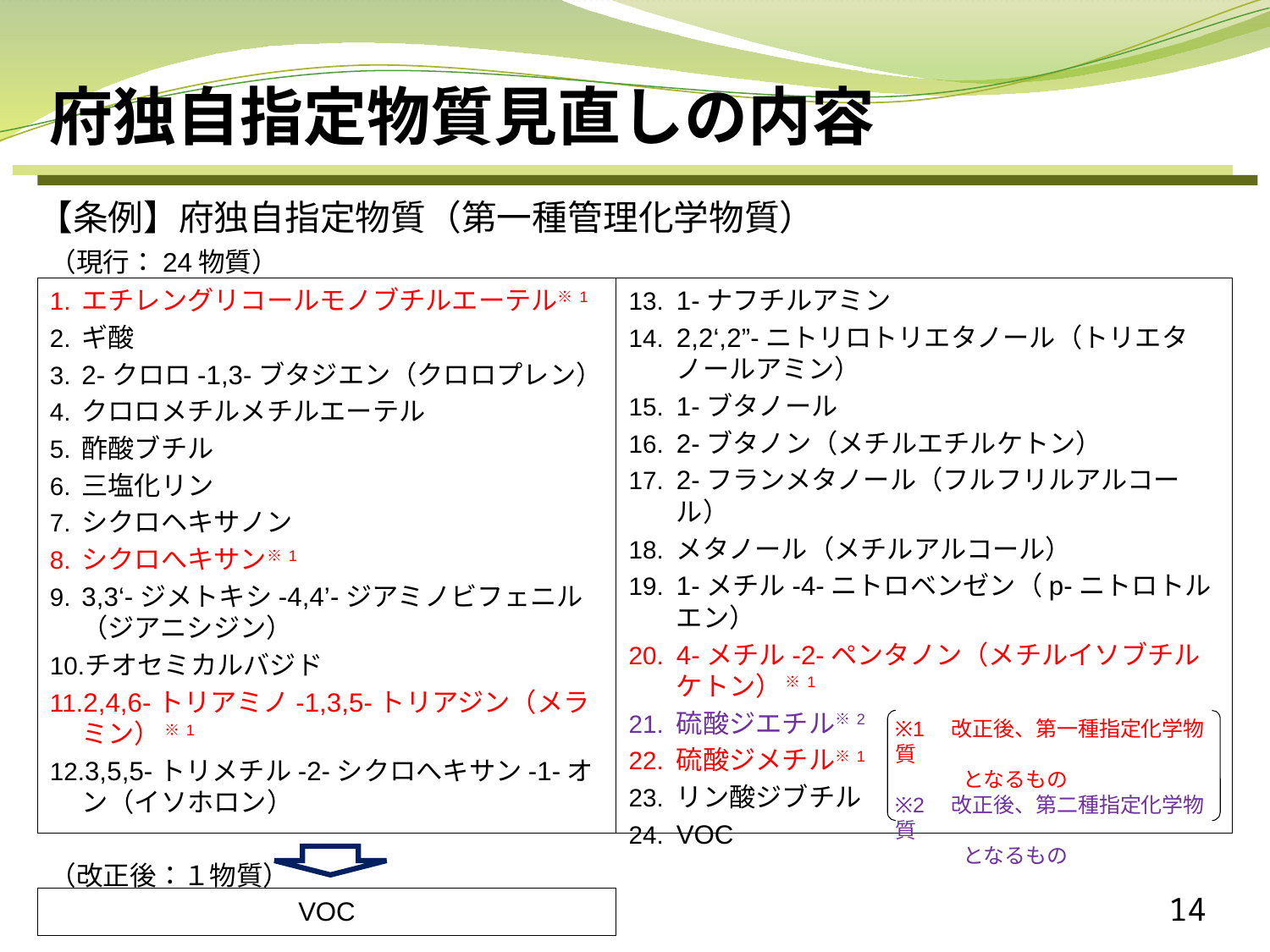

府独自指定物質見直しの内容

【条例】府独自指定物質（第一種管理化学物質）
（現行：24物質）
1-ナフチルアミン
2,2‘,2”-ニトリロトリエタノール（トリエタノールアミン）
1-ブタノール
2-ブタノン（メチルエチルケトン）
2-フランメタノール（フルフリルアルコール）
メタノール（メチルアルコール）
1-メチル-4-ニトロベンゼン（p-ニトロトルエン）
4-メチル-2-ペンタノン（メチルイソブチルケトン） ※1
硫酸ジエチル※2
硫酸ジメチル※1
リン酸ジブチル
VOC
エチレングリコールモノブチルエーテル※1
ギ酸
2-クロロ-1,3-ブタジエン（クロロプレン）
クロロメチルメチルエーテル
酢酸ブチル
三塩化リン
シクロヘキサノン
シクロへキサン※1
3,3‘-ジメトキシ-4,4’-ジアミノビフェニル（ジアニシジン）
チオセミカルバジド
2,4,6-トリアミノ-1,3,5-トリアジン（メラミン） ※1
3,5,5-トリメチル-2-シクロへキサン-1-オン（イソホロン）
※1　改正後、第一種指定化学物質
　　　 となるもの
※2　改正後、第二種指定化学物質
　　　 となるもの

（改正後：１物質）
14
VOC